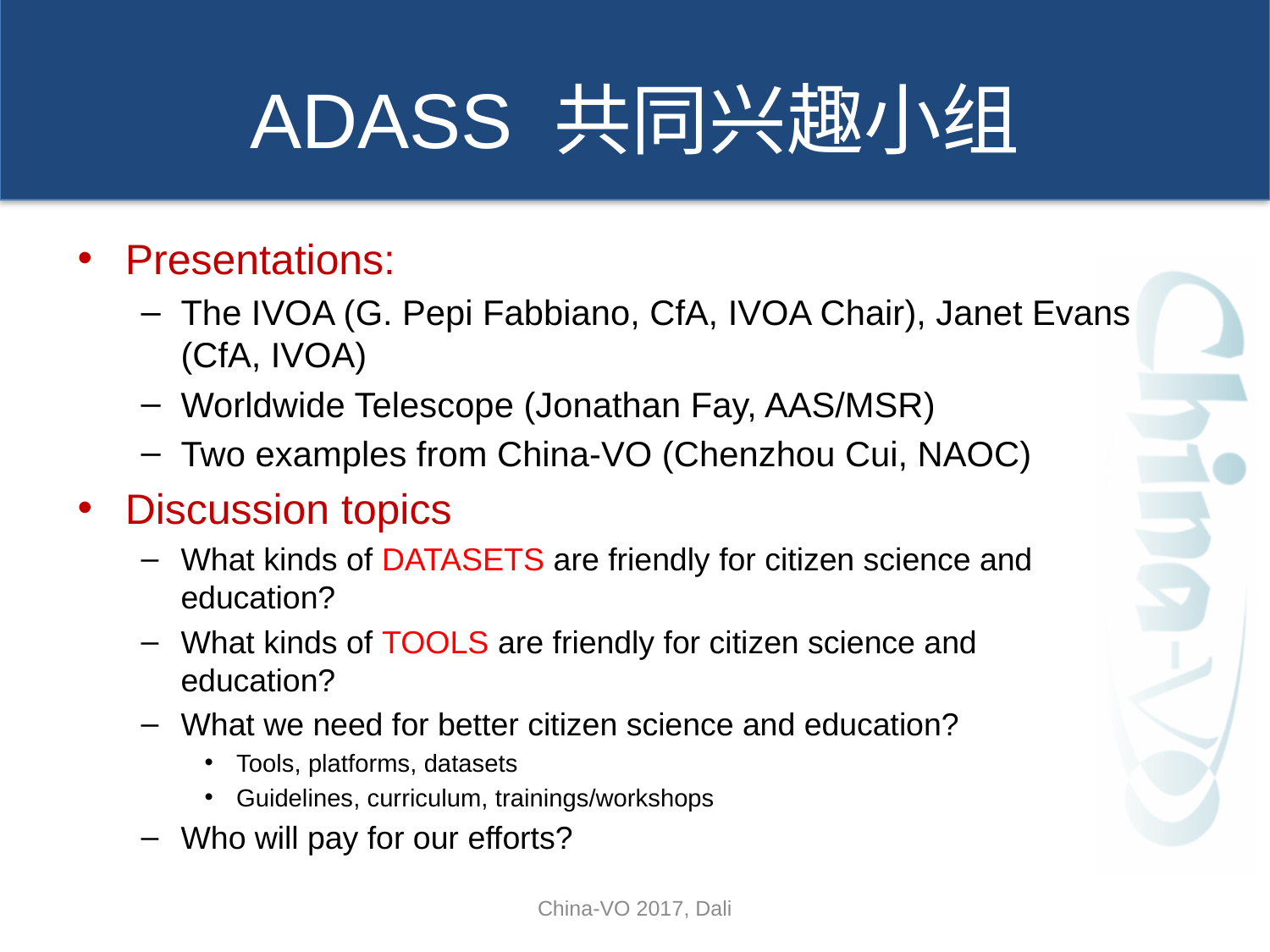

# ADASS 共同兴趣小组
Presentations:
The IVOA (G. Pepi Fabbiano, CfA, IVOA Chair), Janet Evans (CfA, IVOA)
Worldwide Telescope (Jonathan Fay, AAS/MSR)
Two examples from China-VO (Chenzhou Cui, NAOC)
Discussion topics
What kinds of DATASETS are friendly for citizen science and education?
What kinds of TOOLS are friendly for citizen science and education?
What we need for better citizen science and education?
Tools, platforms, datasets
Guidelines, curriculum, trainings/workshops
Who will pay for our efforts?

China-VO 2017, Dali